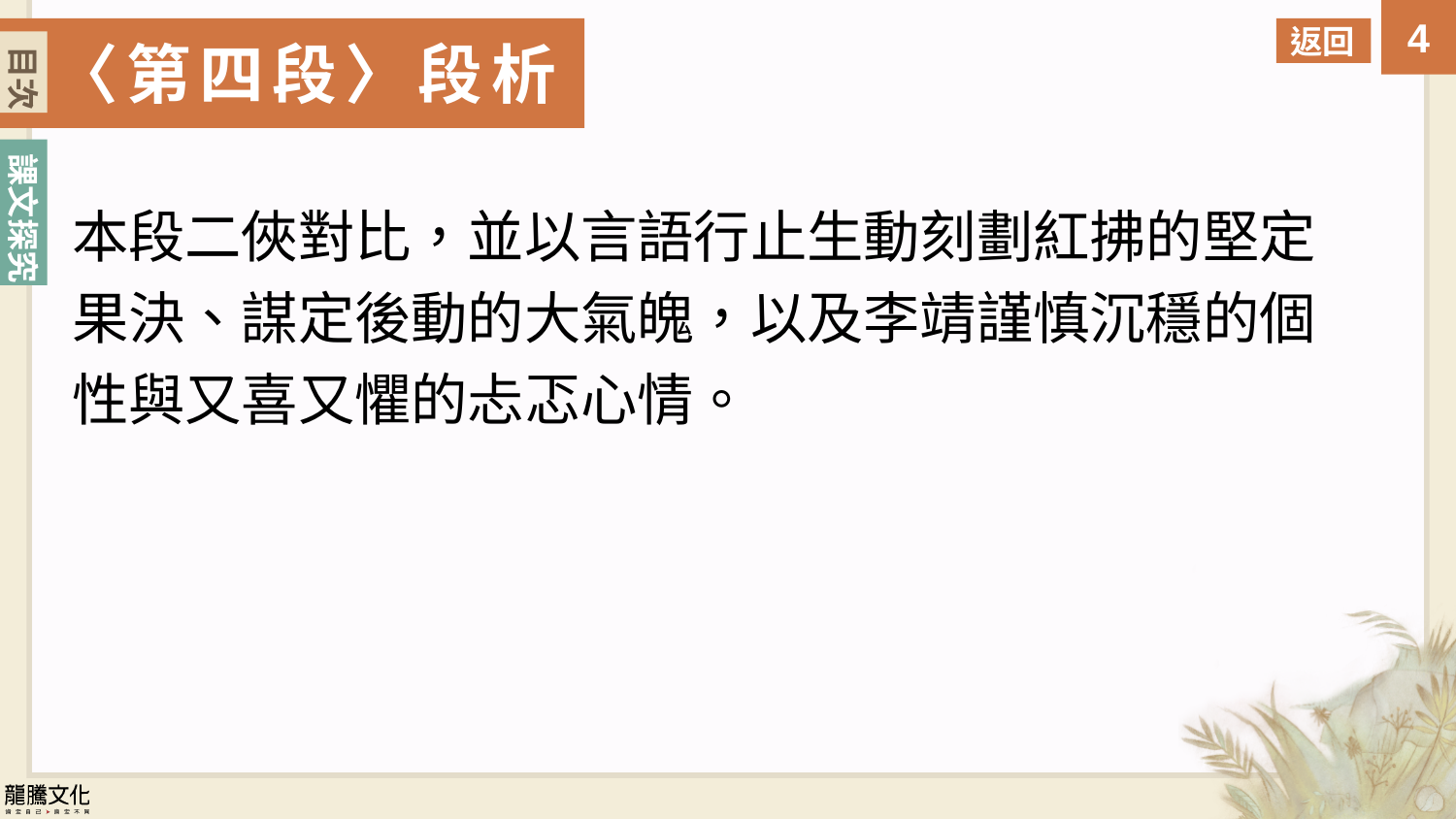

返回
〈第四段〉段析
目次
本段二俠對比，並以言語行止生動刻劃紅拂的堅定果決、謀定後動的大氣魄，以及李靖謹慎沉穩的個性與又喜又懼的忐忑心情。